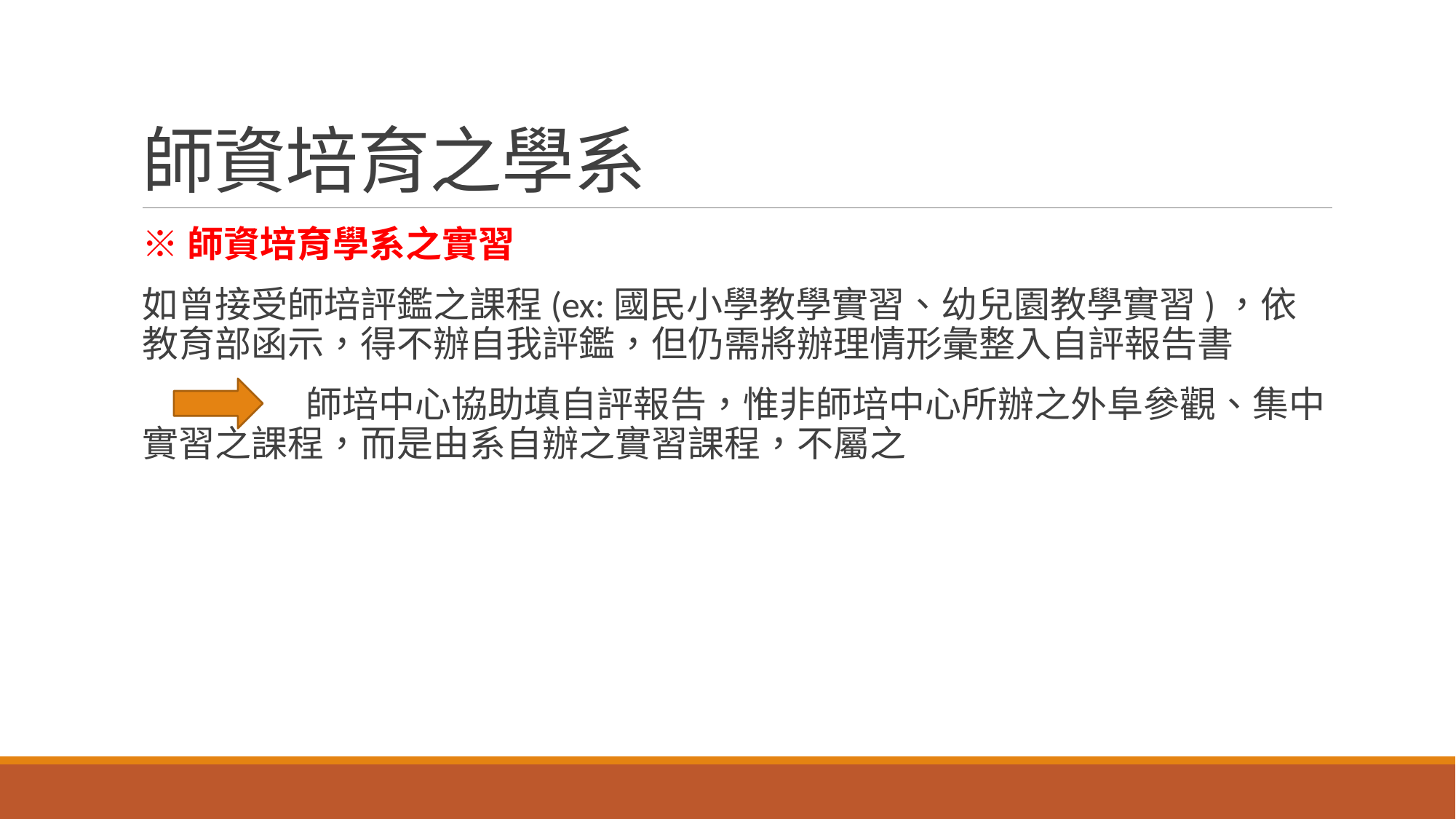

# 師資培育之學系
※師資培育學系之實習
如曾接受師培評鑑之課程(ex:國民小學教學實習、幼兒園教學實習)，依教育部函示，得不辦自我評鑑，但仍需將辦理情形彙整入自評報告書
                   師培中心協助填自評報告，惟非師培中心所辦之外阜參觀、集中實習之課程，而是由系自辦之實習課程，不屬之